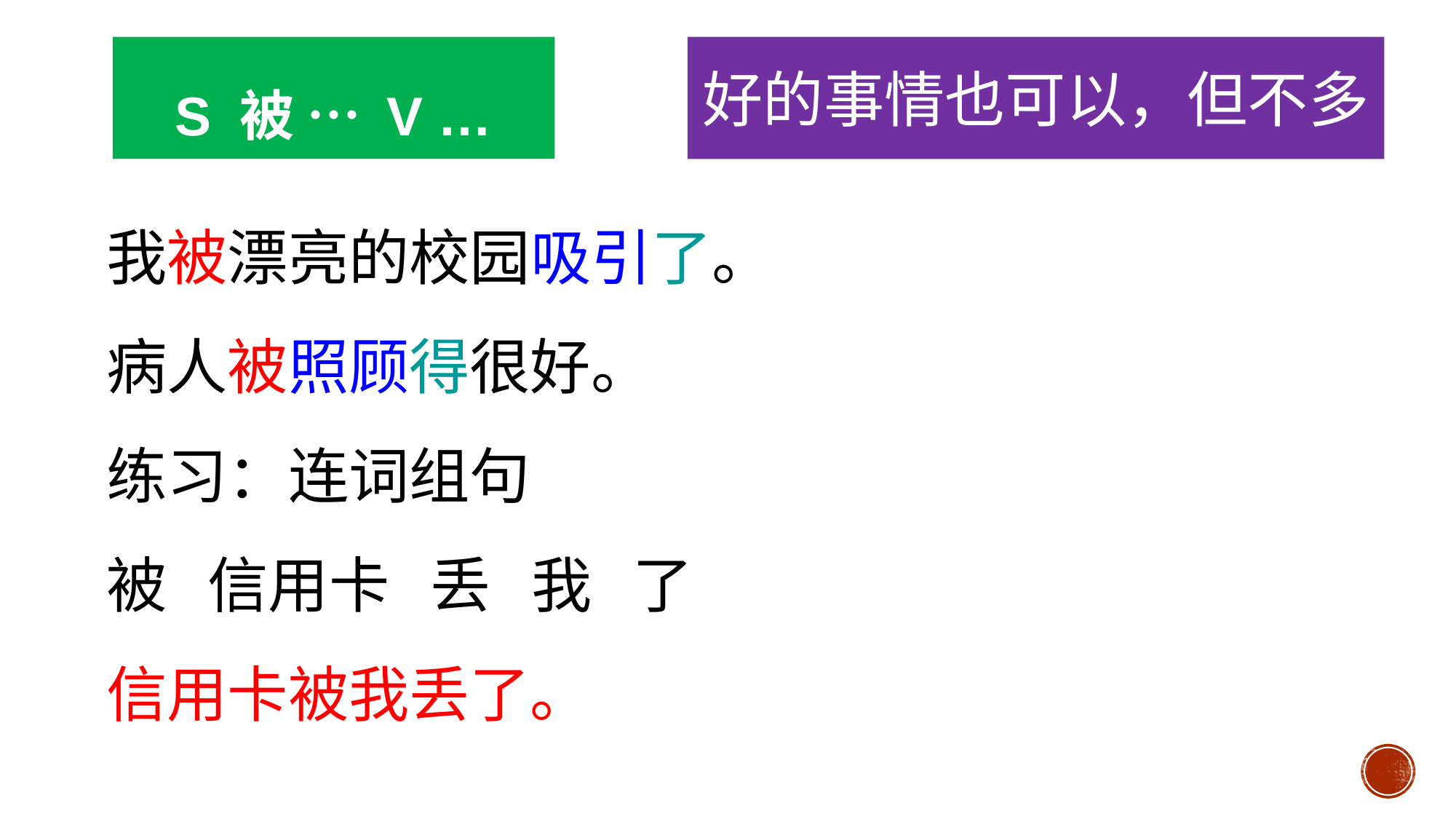

S 被 … V …
好的事情也可以，但不多
我被漂亮的校园吸引了。
病人被照顾得很好。
练习：连词组句
被   信用卡   丢   我   了
信用卡被我丢了。